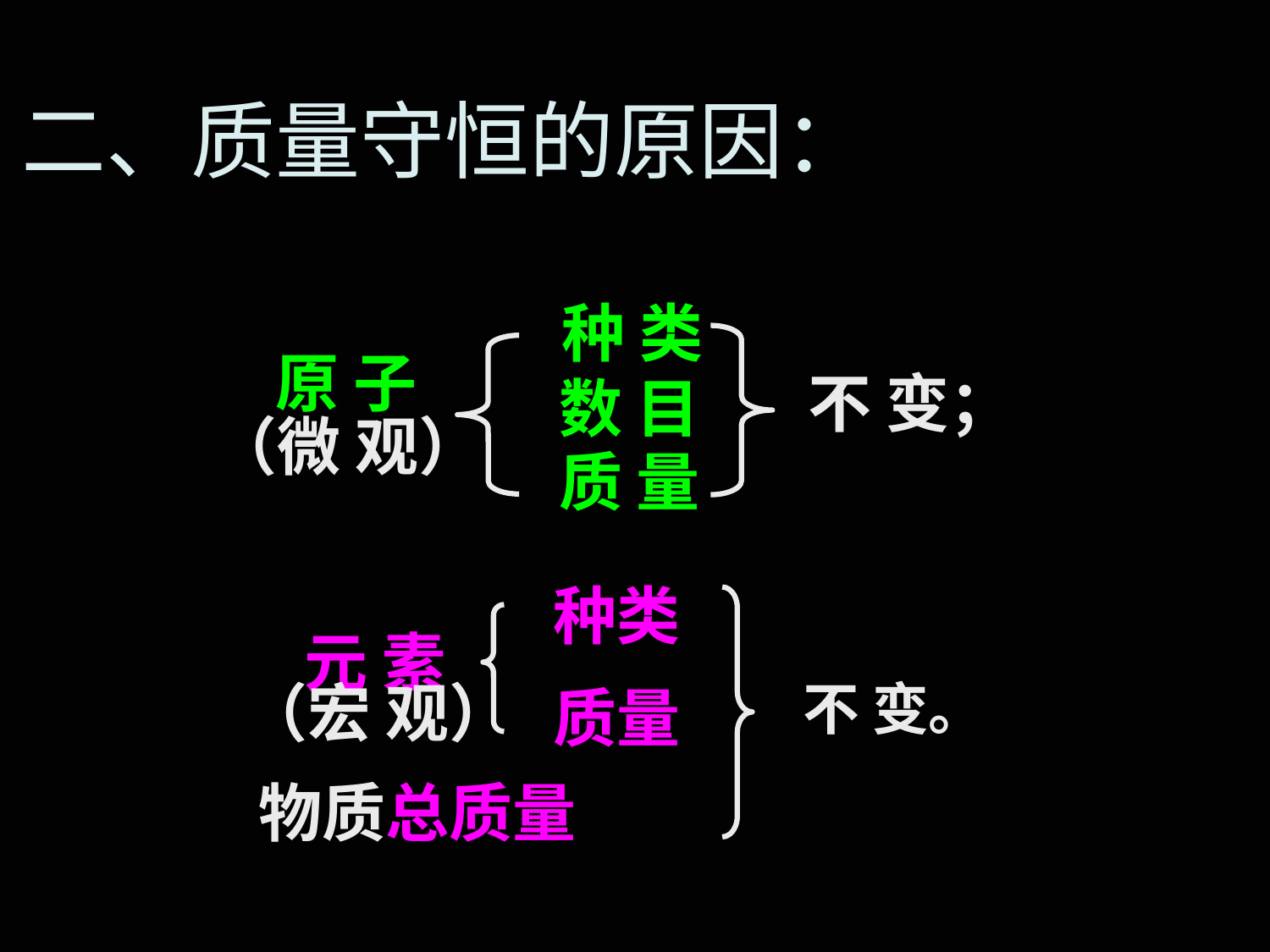

二、质量守恒的原因：
种 类

原 子
不 变；
数 目
（微 观）
质 量
种类

元 素
（宏 观）
不 变。
质量
物质总质量